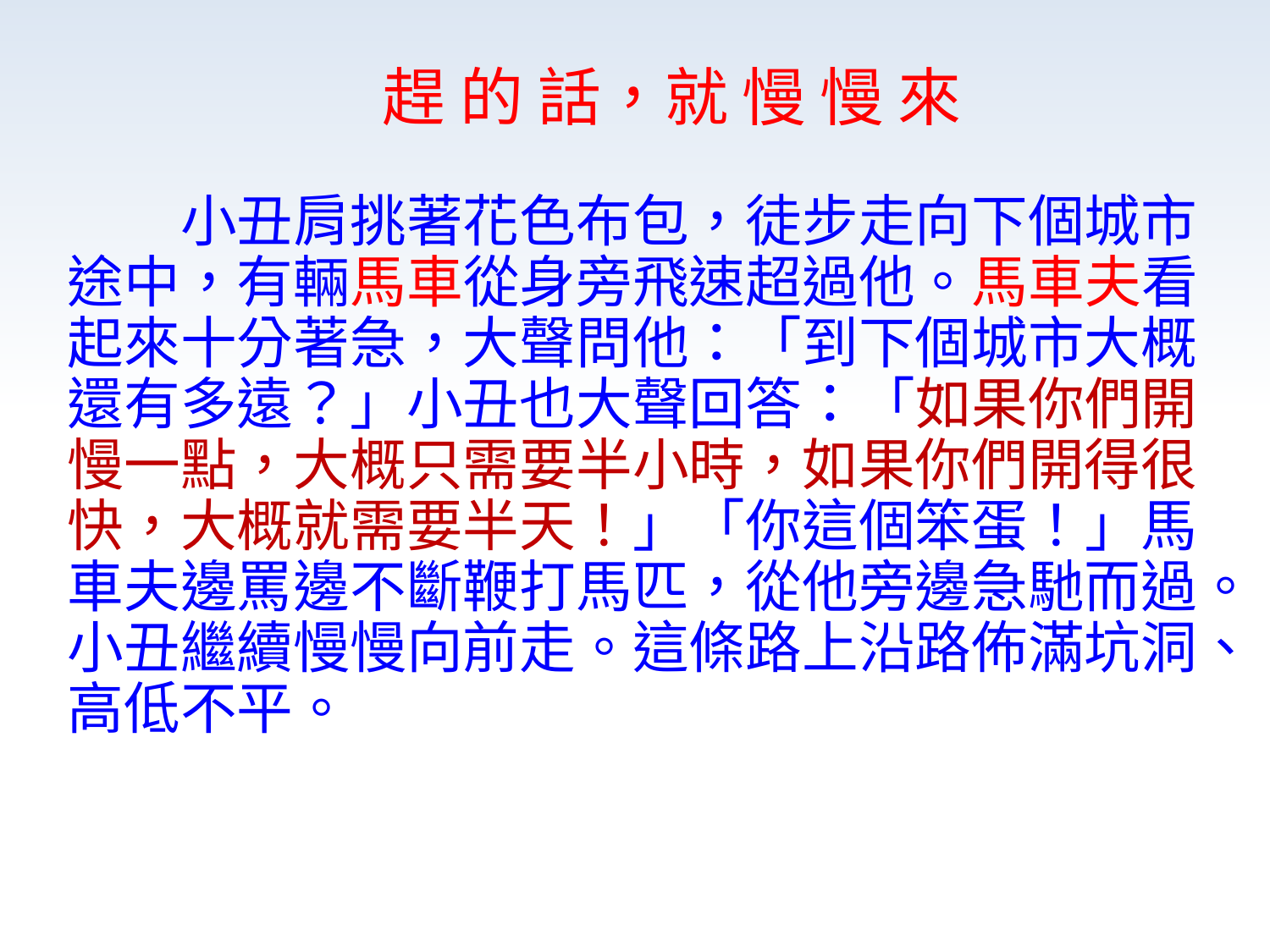

# 趕 的 話，就 慢 慢 來
小丑肩挑著花色布包，徒步走向下個城市途中，有輛馬車從身旁飛速超過他。馬車夫看起來十分著急，大聲問他：「到下個城市大概還有多遠？」小丑也大聲回答：「如果你們開慢一點，大概只需要半小時，如果你們開得很快，大概就需要半天！」「你這個笨蛋！」馬車夫邊罵邊不斷鞭打馬匹，從他旁邊急馳而過。小丑繼續慢慢向前走。這條路上沿路佈滿坑洞、高低不平。